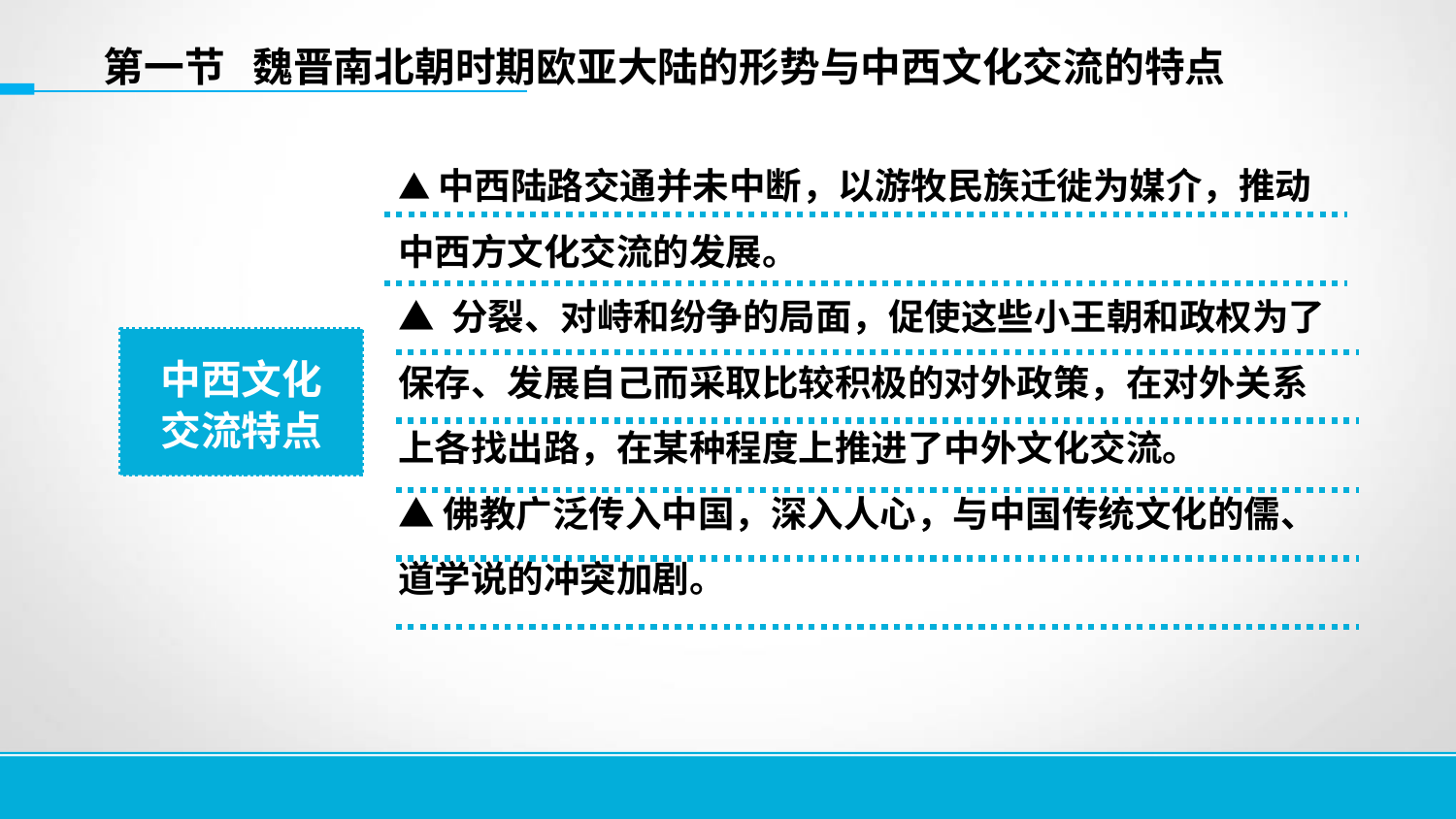

第一节   魏晋南北朝时期欧亚大陆的形势与中西文化交流的特点

▲中西陆路交通并未中断，以游牧民族迁徙为媒介，推动中西方文化交流的发展。
▲ 分裂、对峙和纷争的局面，促使这些小王朝和政权为了保存、发展自己而采取比较积极的对外政策，在对外关系上各找出路，在某种程度上推进了中外文化交流。
▲佛教广泛传入中国，深入人心，与中国传统文化的儒、道学说的冲突加剧。
中西文化
交流特点